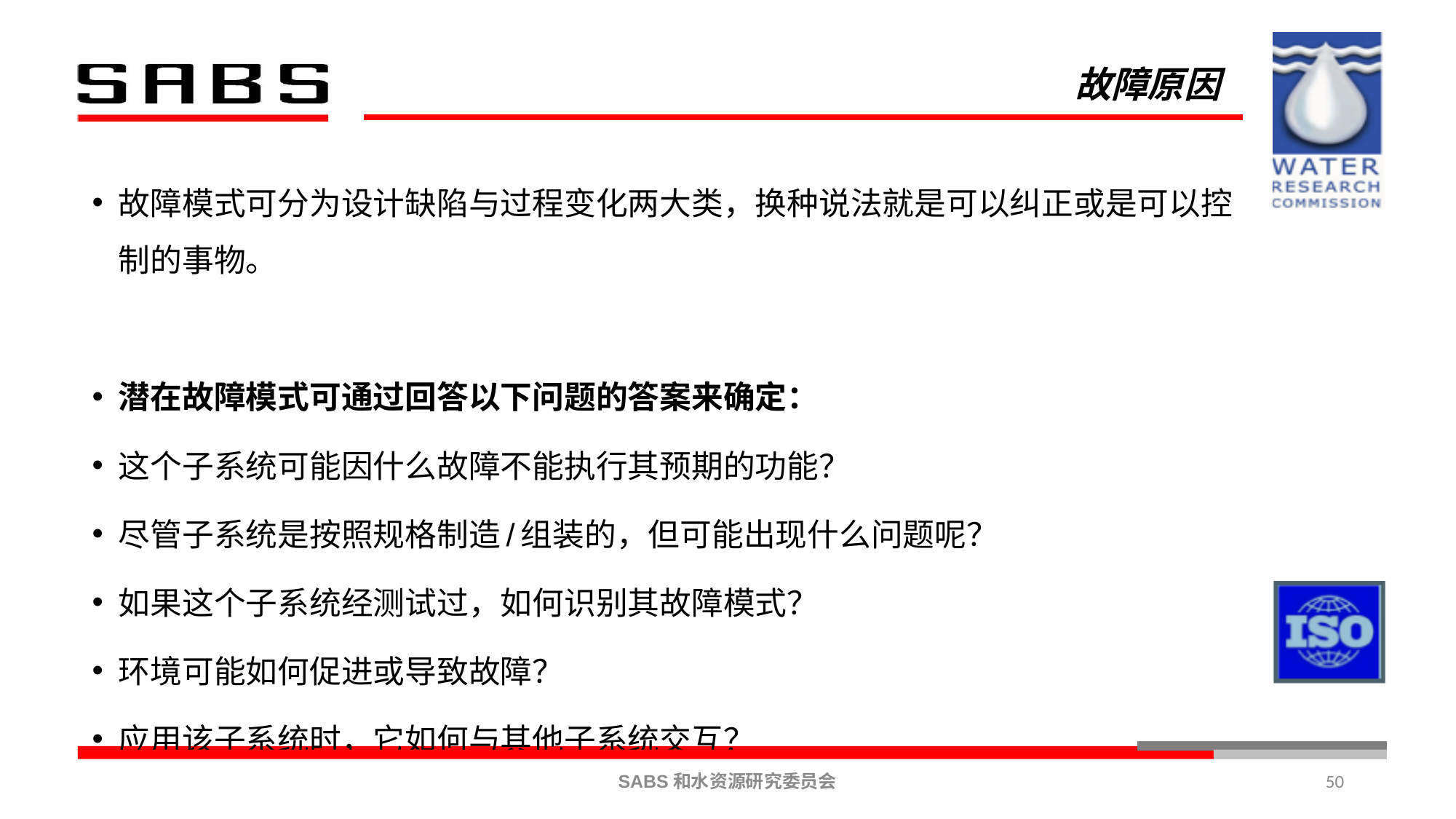

# 故障原因

故障模式可分为设计缺陷与过程变化两大类，换种说法就是可以纠正或是可以控制的事物。

潜在故障模式可通过回答以下问题的答案来确定：
这个子系统可能因什么故障不能执行其预期的功能？
尽管子系统是按照规格制造/组装的，但可能出现什么问题呢？
如果这个子系统经测试过，如何识别其故障模式？
环境可能如何促进或导致故障？
应用该子系统时，它如何与其他子系统交互？

50